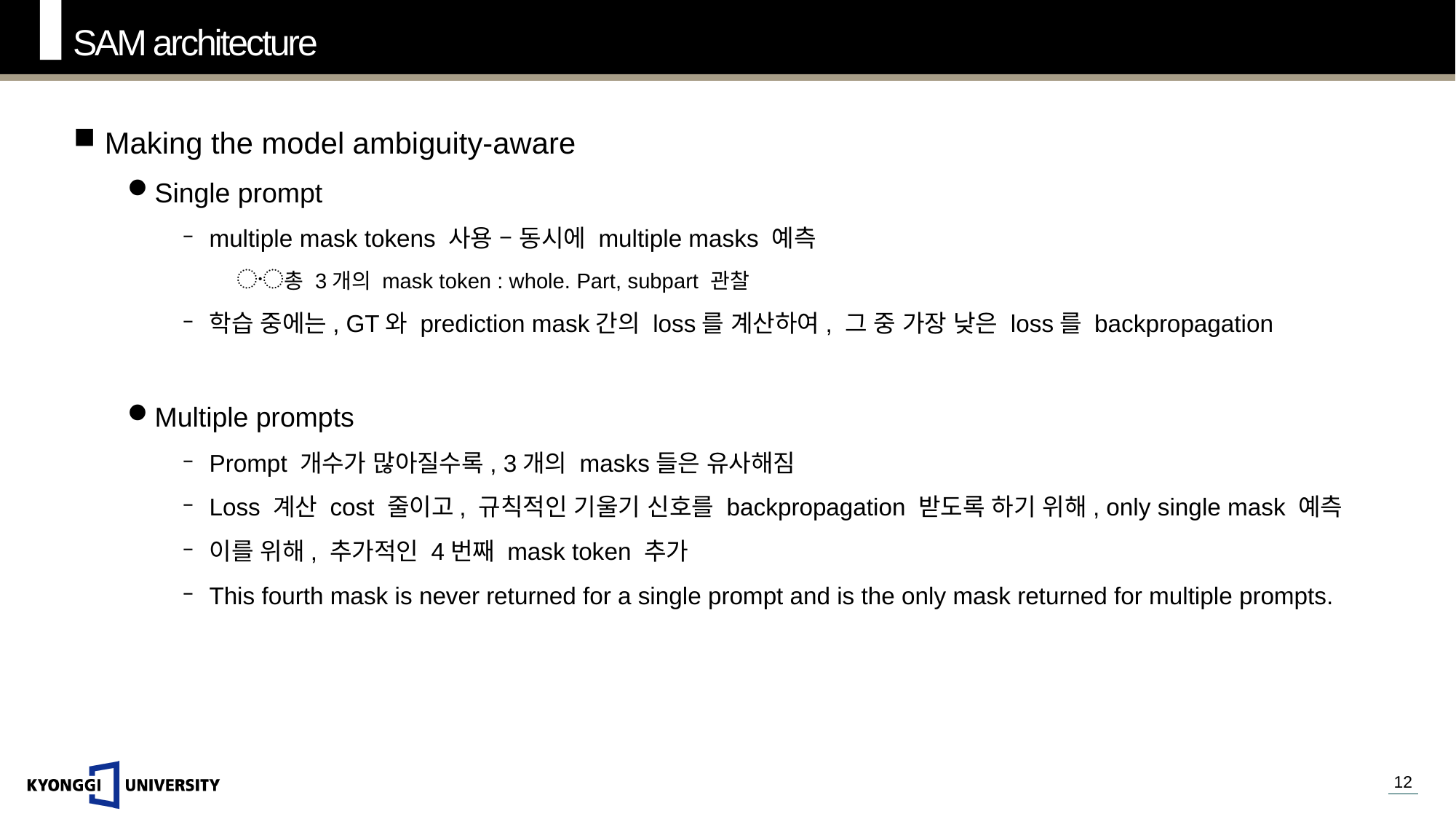

SAM architecture
Making the model ambiguity-aware
Single prompt
multiple mask tokens 사용 – 동시에 multiple masks 예측
총 3개의 mask token : whole. Part, subpart 관찰
학습 중에는, GT와 prediction mask간의 loss를 계산하여, 그 중 가장 낮은 loss를 backpropagation

Multiple prompts
Prompt 개수가 많아질수록, 3개의 masks들은 유사해짐
Loss 계산 cost 줄이고, 규칙적인 기울기 신호를 backpropagation 받도록 하기 위해, only single mask 예측
이를 위해, 추가적인 4번째 mask token 추가
This fourth mask is never returned for a single prompt and is the only mask returned for multiple prompts.